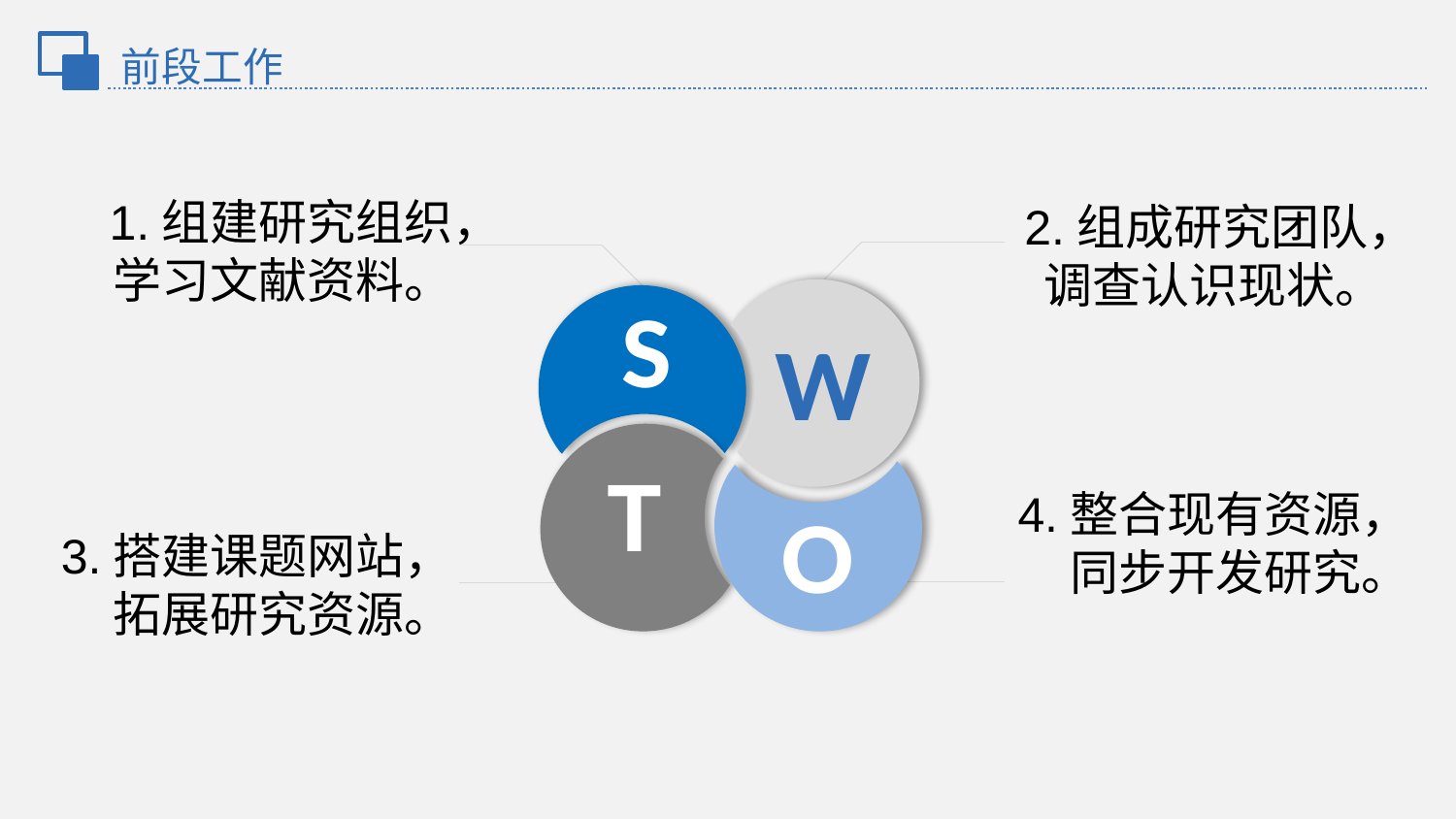

前段工作

 2.组成研究团队，   调查认识现状。

1.组建研究组织，学习文献资料。

S
W

T
4.整合现有资源，同步开发研究。
O
3.搭建课题网站，拓展研究资源。